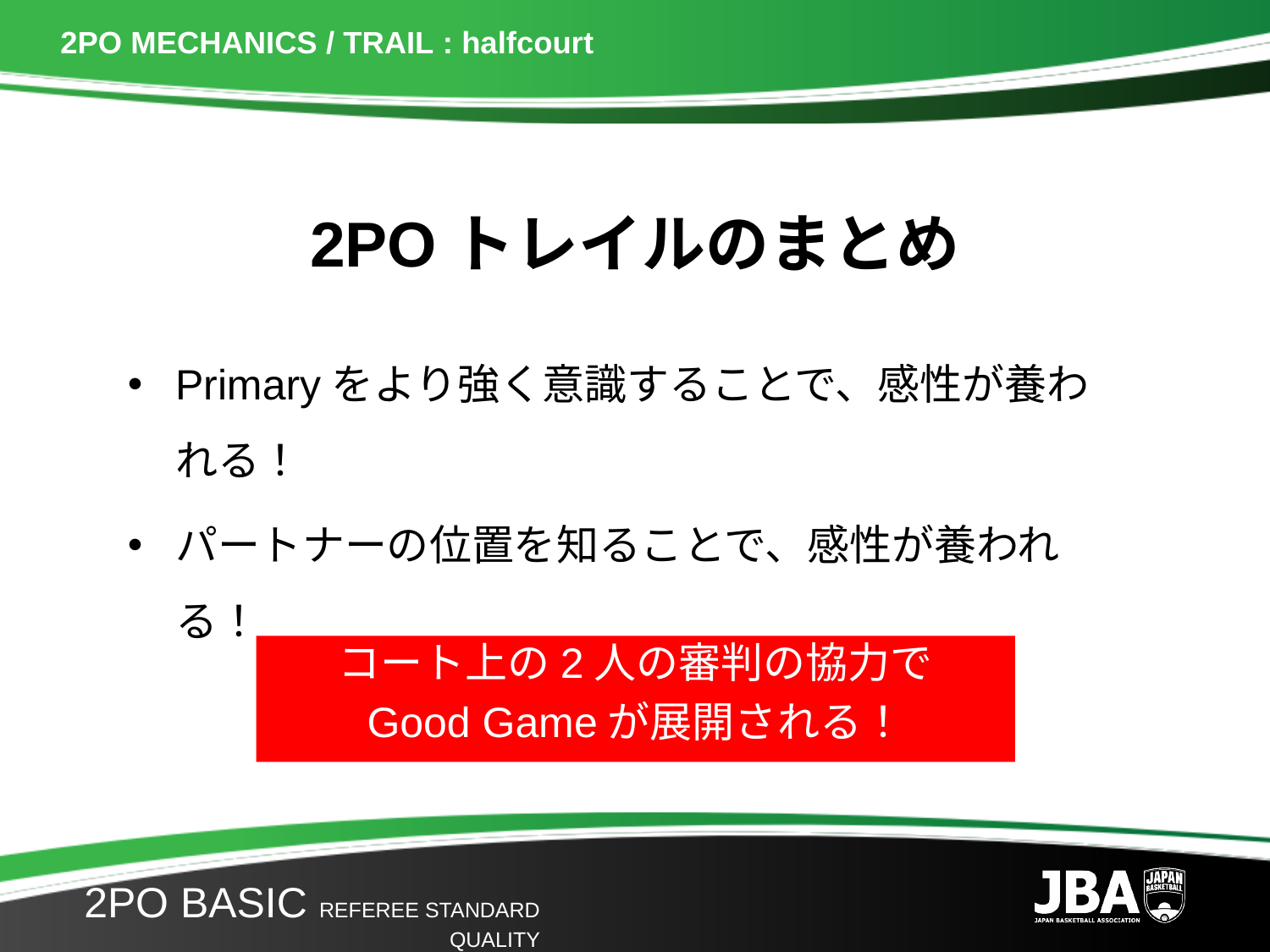

# 2PO MECHANICS / TRAIL : halfcourt
2POトレイルのまとめ
Primaryをより強く意識することで、感性が養われる！
パートナーの位置を知ることで、感性が養われる！
コート上の2人の審判の協力で
Good Gameが展開される！